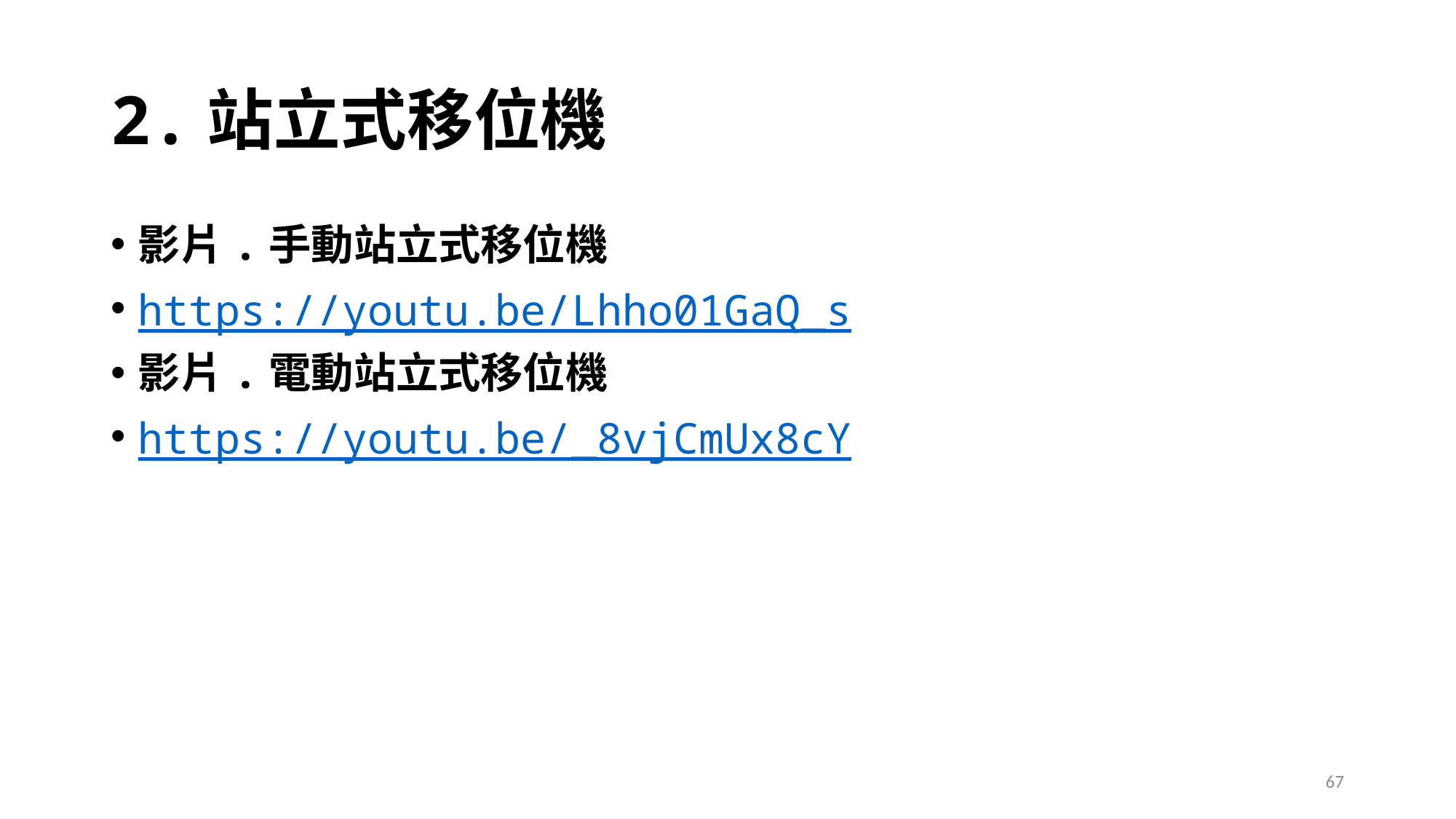

# 2.站立式移位機
影片.手動站立式移位機
https://youtu.be/Lhho01GaQ_s
影片.電動站立式移位機
https://youtu.be/_8vjCmUx8cY

67